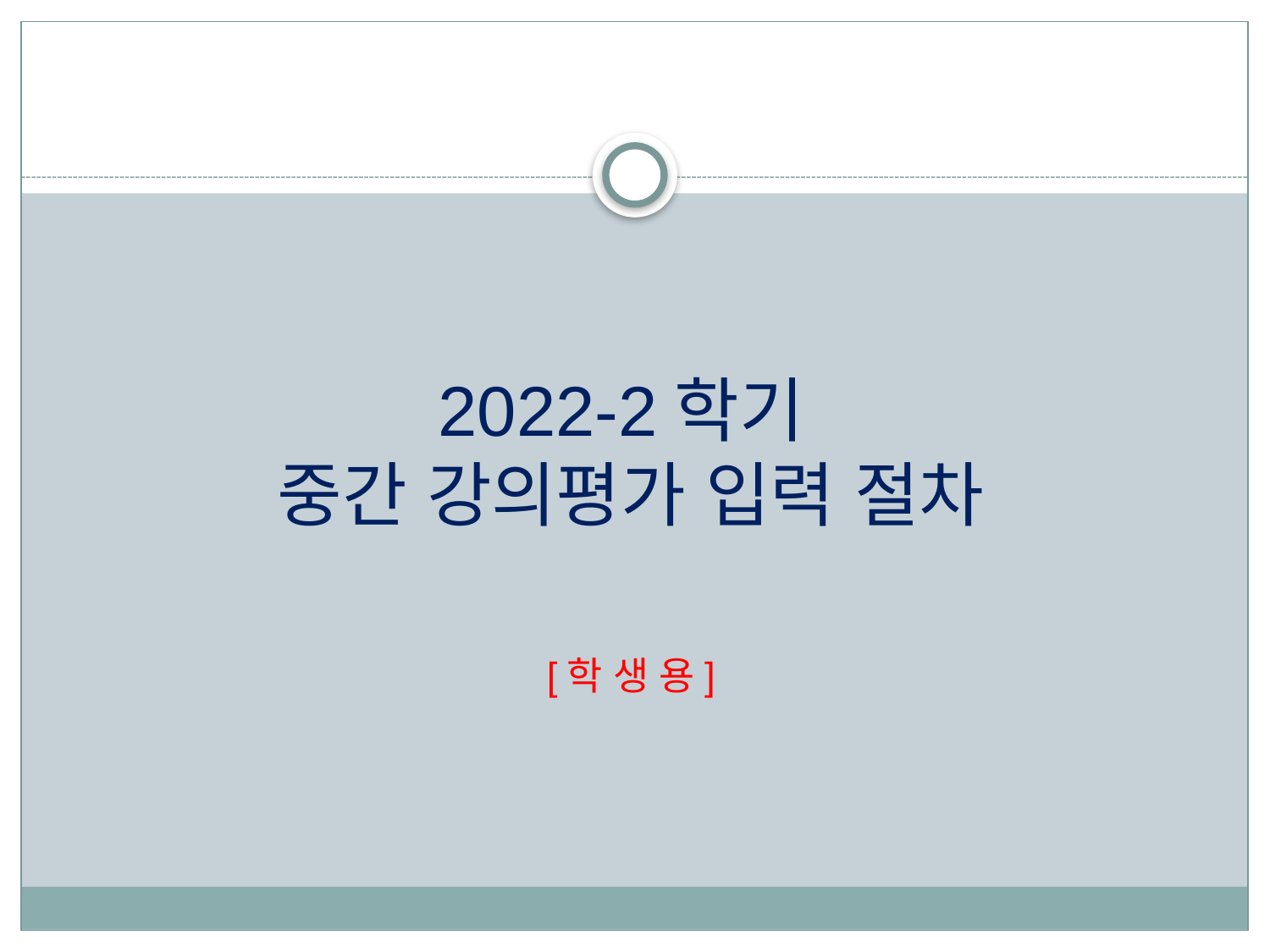

# 2022-2학기 중간 강의평가 입력 절차 [학 생 용]